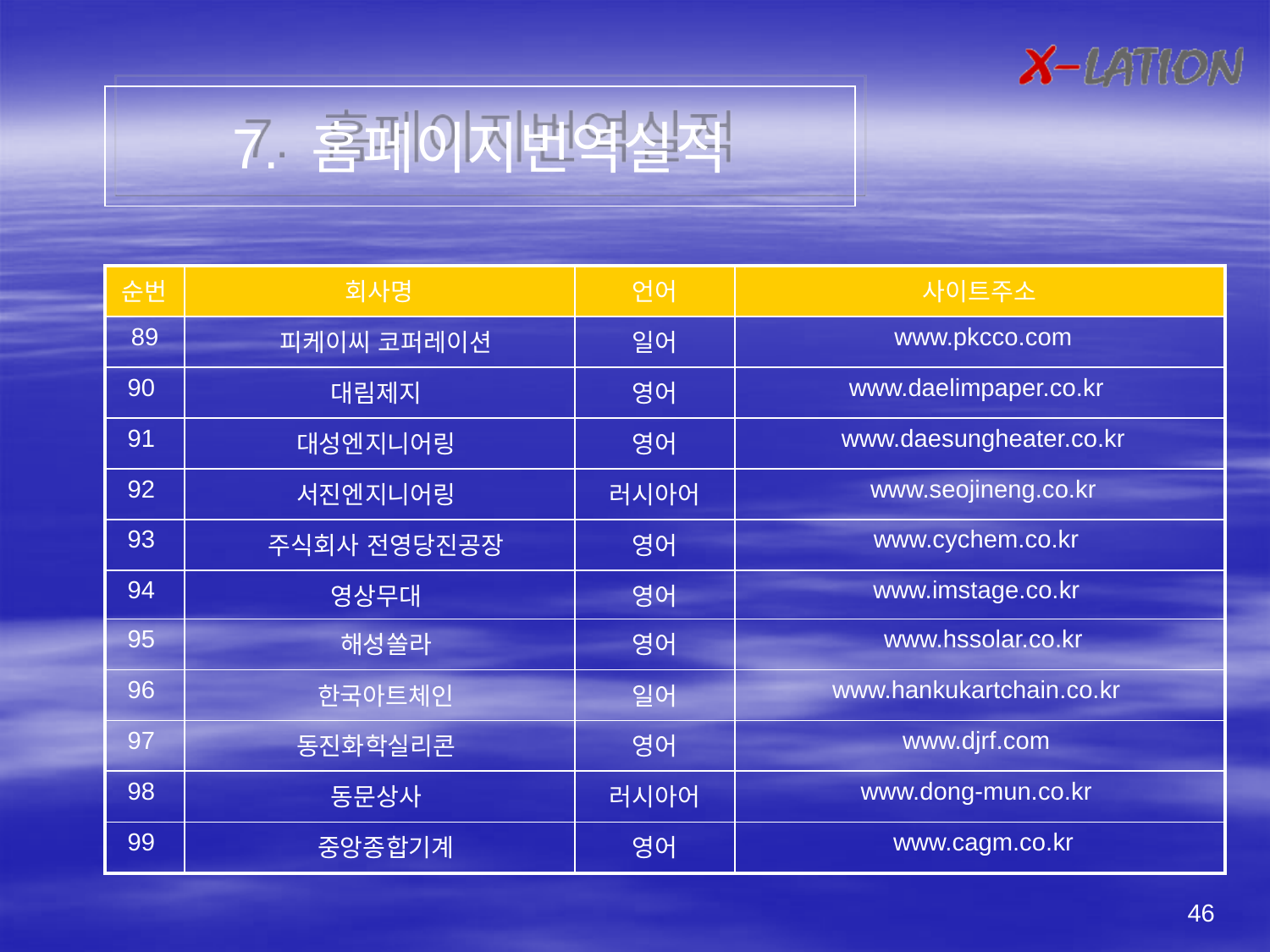

7. 홈페이지번역실적
| 순번 | 회사명 | 언어 | 사이트주소 |
| --- | --- | --- | --- |
| 89 | 피케이씨 코퍼레이션 | 일어 | www.pkcco.com |
| 90 | 대림제지 | 영어 | www.daelimpaper.co.kr |
| 91 | 대성엔지니어링 | 영어 | www.daesungheater.co.kr |
| 92 | 서진엔지니어링 | 러시아어 | www.seojineng.co.kr |
| 93 | 주식회사 전영당진공장 | 영어 | www.cychem.co.kr |
| 94 | 영상무대 | 영어 | www.imstage.co.kr |
| 95 | 해성쏠라 | 영어 | www.hssolar.co.kr |
| 96 | 한국아트체인 | 일어 | www.hankukartchain.co.kr |
| 97 | 동진화학실리콘 | 영어 | www.djrf.com |
| 98 | 동문상사 | 러시아어 | www.dong-mun.co.kr |
| 99 | 중앙종합기계 | 영어 | www.cagm.co.kr |
46